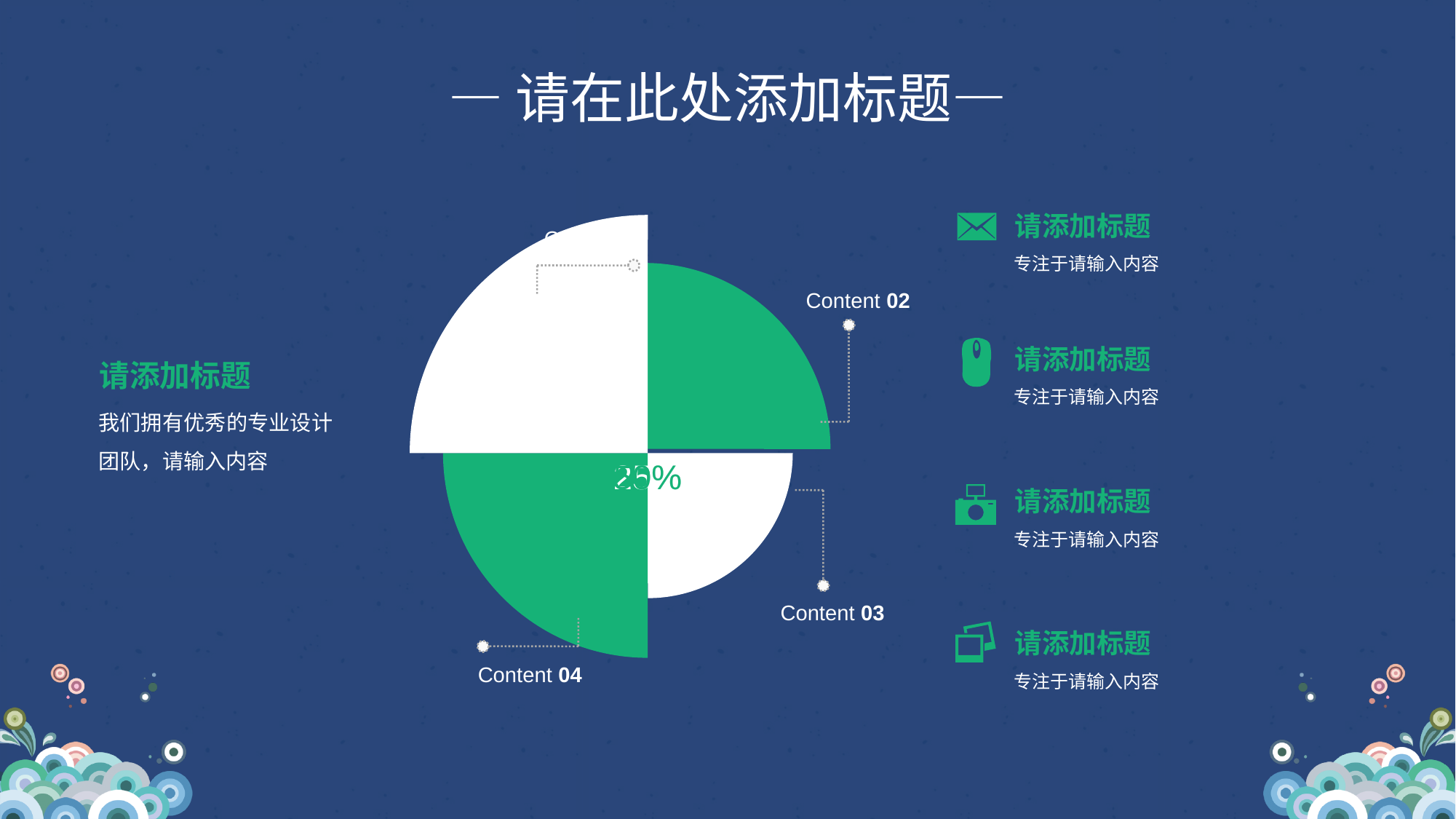

—请在此处添加标题—
15%
10%
25%
50%
请添加标题

Content 01
专注于请输入内容

Content 02

请添加标题
请添加标题

专注于请输入内容
我们拥有优秀的专业设计团队，请输入内容
请添加标题

专注于请输入内容

Content 03

请添加标题

Content 04
专注于请输入内容